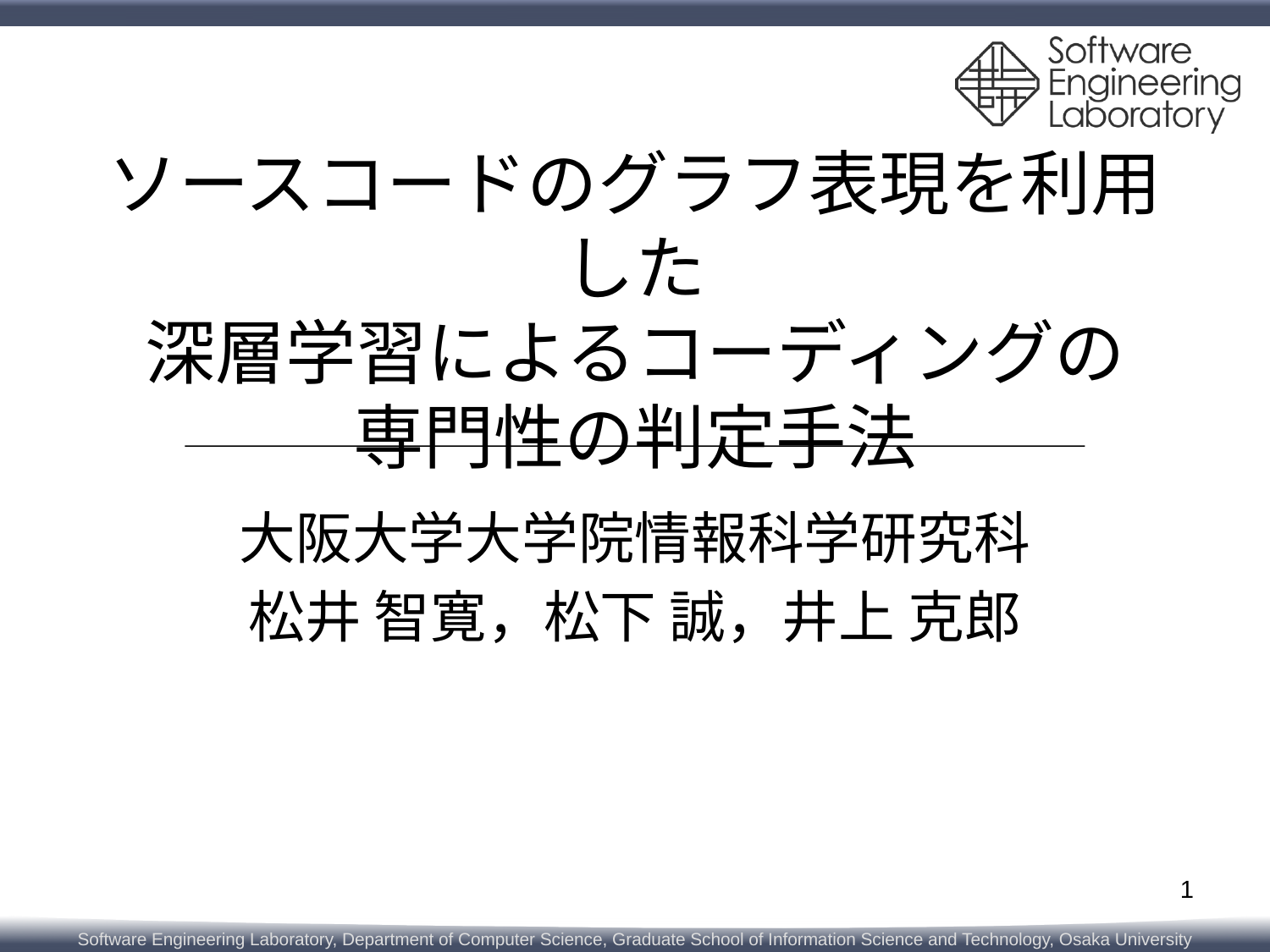

# ソースコードのグラフ表現を利用した 深層学習によるコーディングの 専門性の判定手法
大阪大学大学院情報科学研究科
松井 智寛，松下 誠，井上 克郎
1